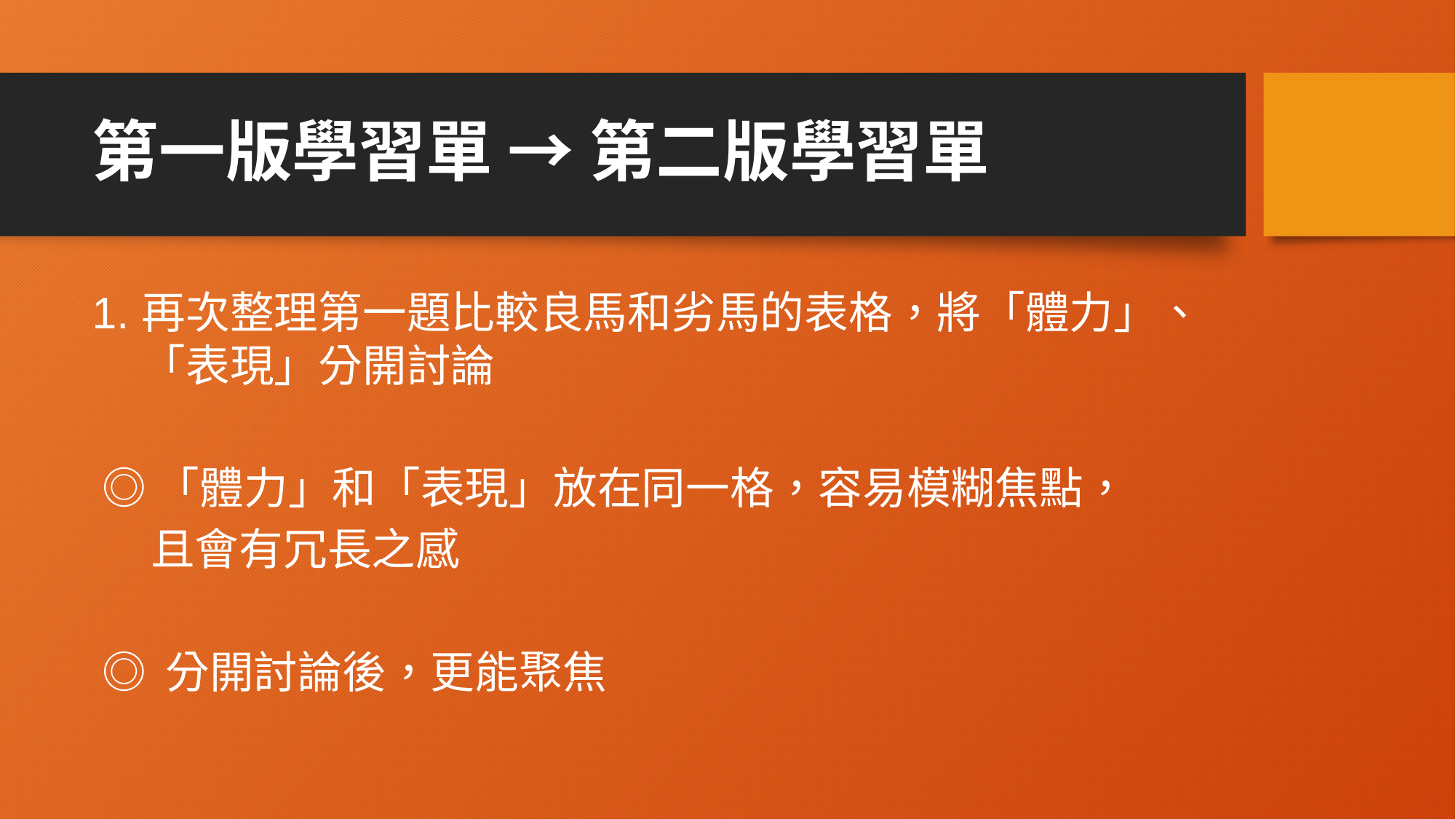

# 第一版學習單 → 第二版學習單
再次整理第一題比較良馬和劣馬的表格，將「體力」、「表現」分開討論

 ◎「體力」和「表現」放在同一格，容易模糊焦點，
     且會有冗長之感

 ◎ 分開討論後，更能聚焦